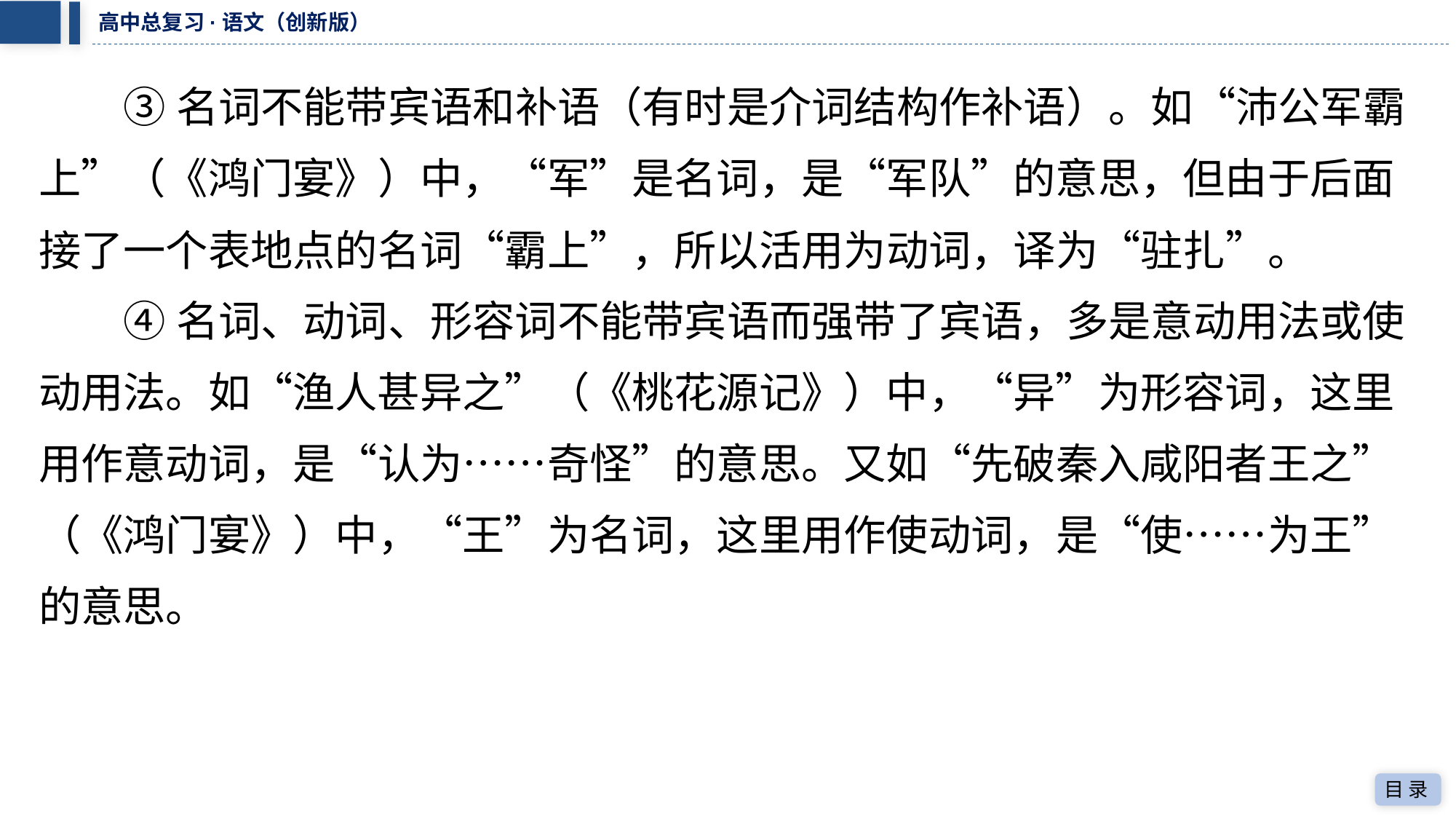

③名词不能带宾语和补语（有时是介词结构作补语）。如“沛公军霸
上”（《鸿门宴》）中，“军”是名词，是“军队”的意思，但由于后面
接了一个表地点的名词“霸上”，所以活用为动词，译为“驻扎”。
④名词、动词、形容词不能带宾语而强带了宾语，多是意动用法或使
动用法。如“渔人甚异之”（《桃花源记》）中，“异”为形容词，这里
用作意动词，是“认为……奇怪”的意思。又如“先破秦入咸阳者王之”
（《鸿门宴》）中，“王”为名词，这里用作使动词，是“使……为王”
的意思。